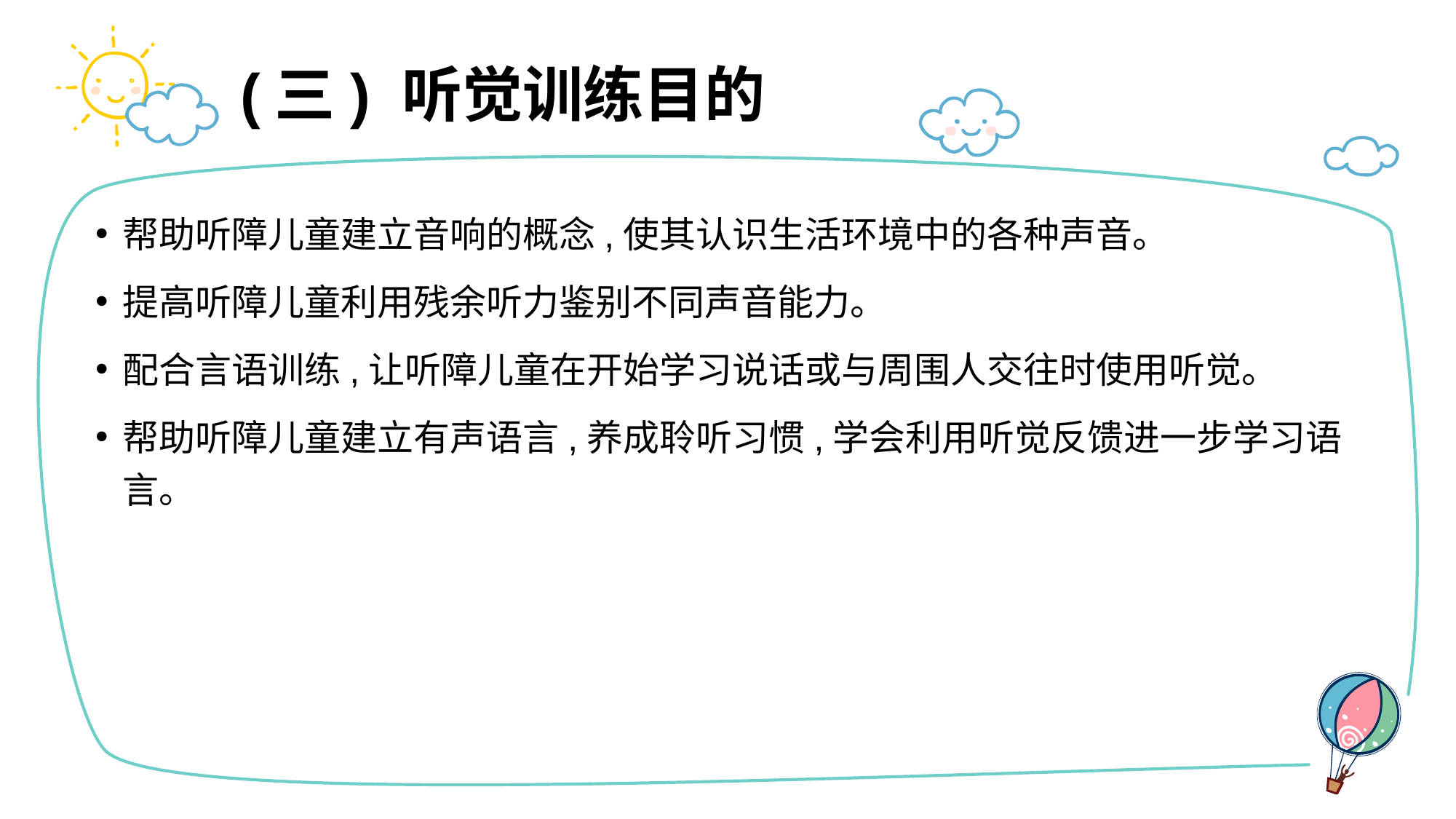

# (三) 听觉训练目的
帮助听障儿童建立音响的概念,使其认识生活环境中的各种声音。
提高听障儿童利用残余听力鉴别不同声音能力。
配合言语训练,让听障儿童在开始学习说话或与周围人交往时使用听觉。
帮助听障儿童建立有声语言,养成聆听习惯,学会利用听觉反馈进一步学习语言。